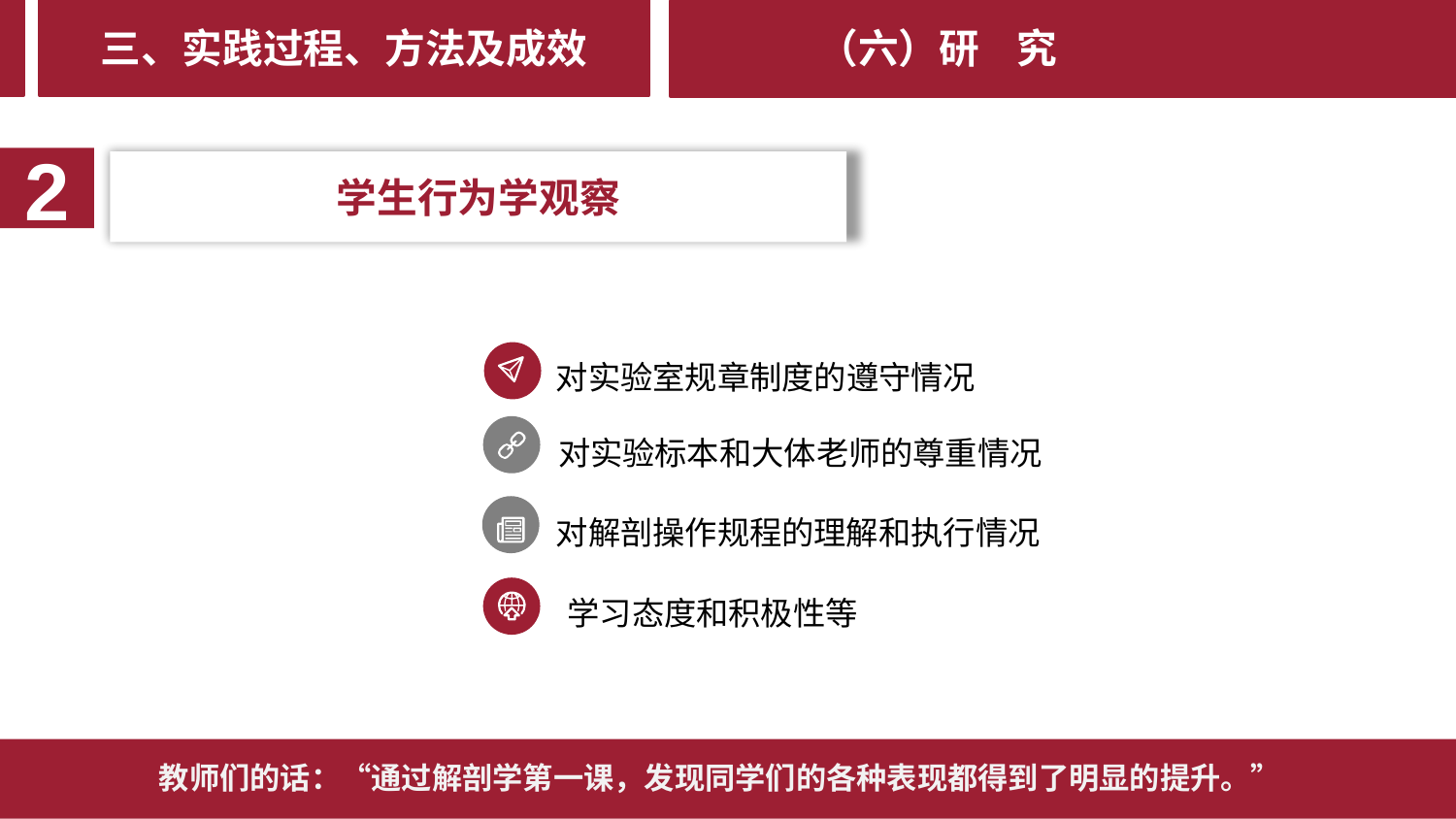

三、实践过程、方法及成效

四、成效观察和研究
（六）研    究
2
学生行为学观察

对实验室规章制度的遵守情况

对实验标本和大体老师的尊重情况

对解剖操作规程的理解和执行情况

学习态度和积极性等

教师们的话：“通过解剖学第一课，发现同学们的各种表现都得到了明显的提升。”